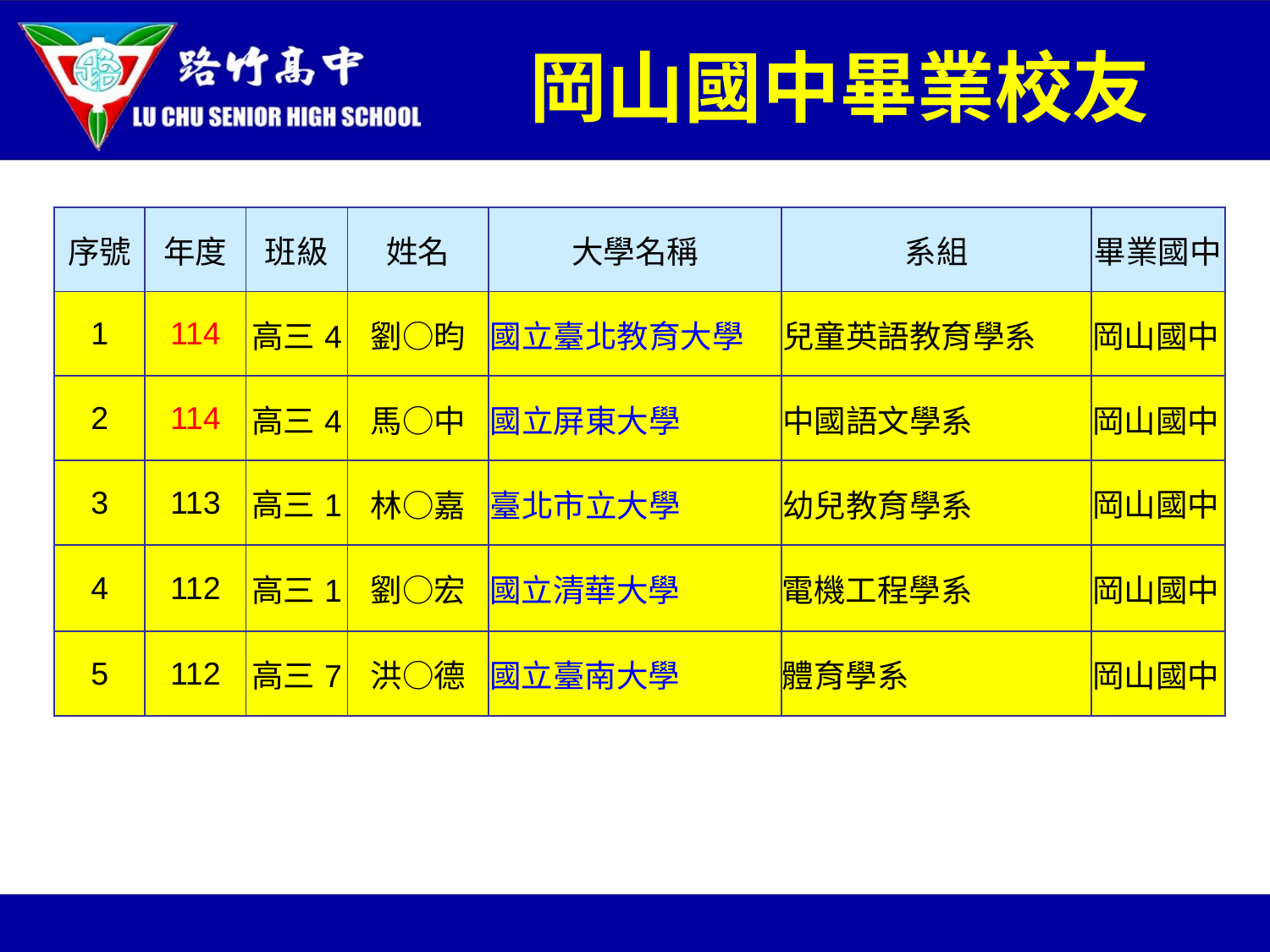

# 岡山國中畢業校友
| 序號 | 年度 | 班級 | 姓名 | 大學名稱 | 系組 | 畢業國中 |
| --- | --- | --- | --- | --- | --- | --- |
| 1 | 114 | 高三4 | 劉○昀 | 國立臺北教育大學 | 兒童英語教育學系 | 岡山國中 |
| 2 | 114 | 高三4 | 馬○中 | 國立屏東大學 | 中國語文學系 | 岡山國中 |
| 3 | 113 | 高三1 | 林○嘉 | 臺北市立大學 | 幼兒教育學系 | 岡山國中 |
| 4 | 112 | 高三1 | 劉○宏 | 國立清華大學 | 電機工程學系 | 岡山國中 |
| 5 | 112 | 高三7 | 洪○德 | 國立臺南大學 | 體育學系 | 岡山國中 |